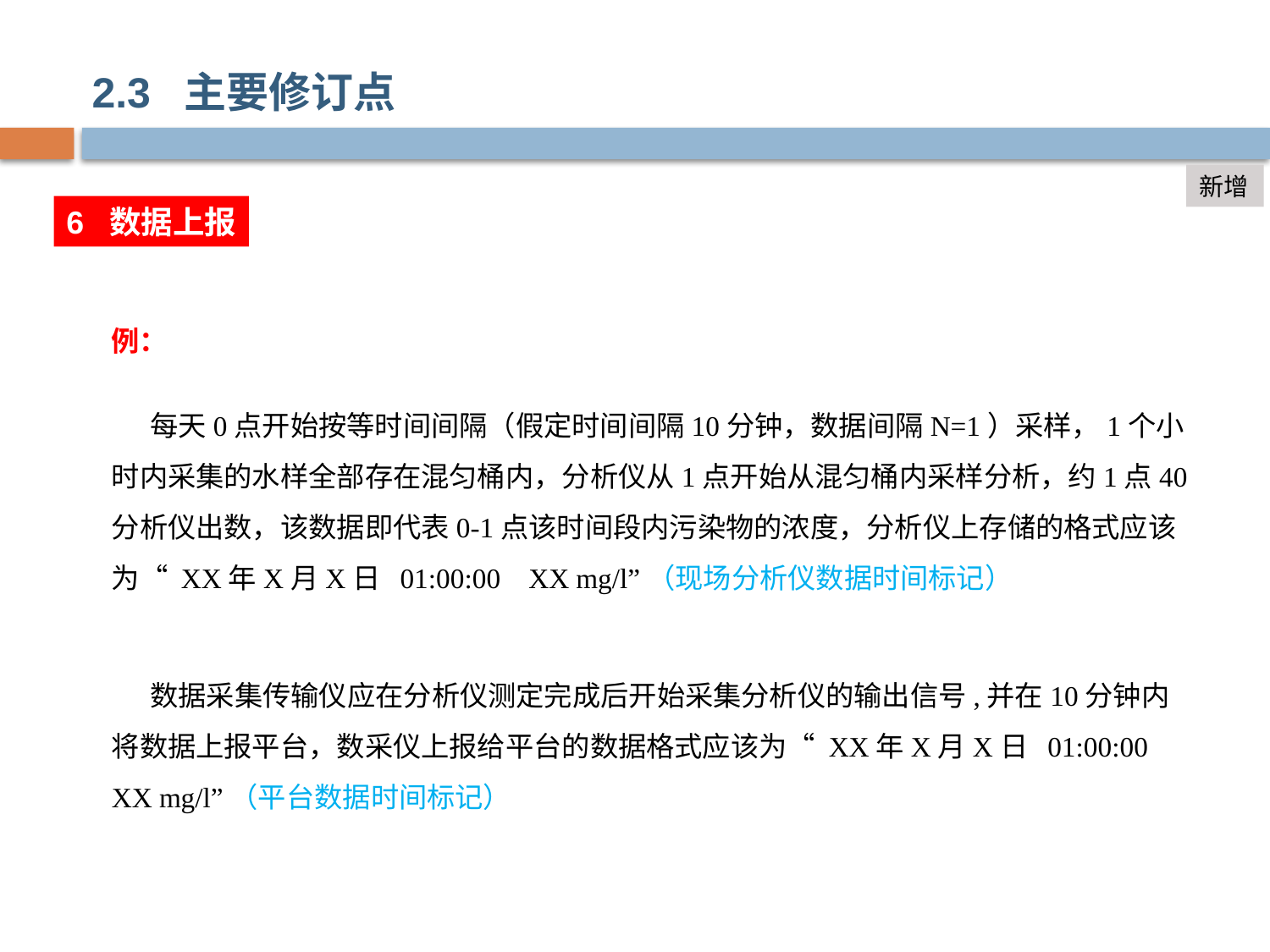

2.3  主要修订点
新增
6  数据上报
例：

     每天0点开始按等时间间隔（假定时间间隔10分钟，数据间隔N=1）采样，1个小时内采集的水样全部存在混匀桶内，分析仪从1点开始从混匀桶内采样分析，约1点40分析仪出数，该数据即代表0-1点该时间段内污染物的浓度，分析仪上存储的格式应该为“ XX年X月X日  01:00:00    XX mg/l”（现场分析仪数据时间标记）

     数据采集传输仪应在分析仪测定完成后开始采集分析仪的输出信号,并在10分钟内将数据上报平台，数采仪上报给平台的数据格式应该为“ XX年X月X日  01:00:00    XX mg/l”（平台数据时间标记）
20